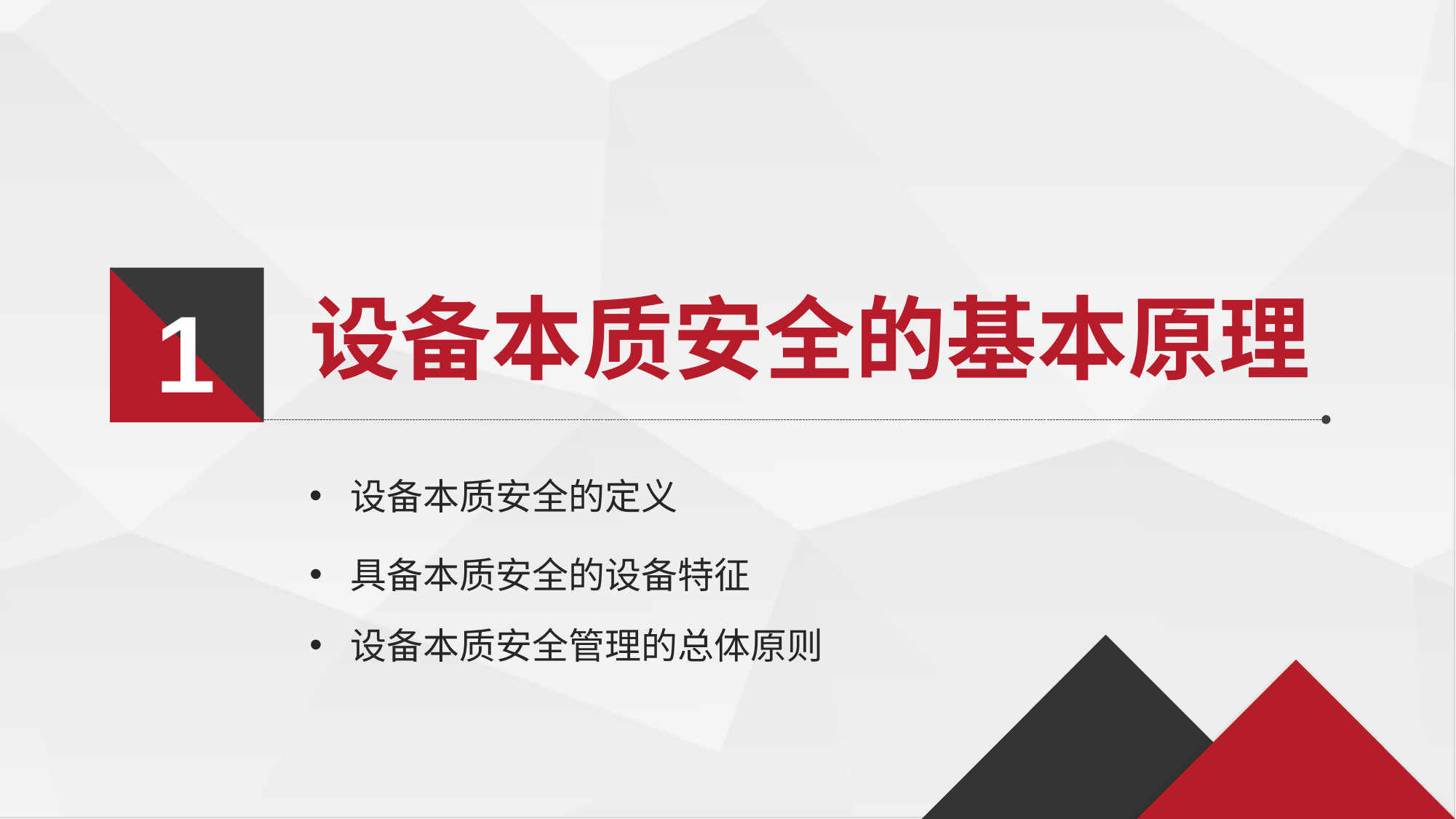

设备本质安全的基本原理
1
设备本质安全的定义
具备本质安全的设备特征
设备本质安全管理的总体原则